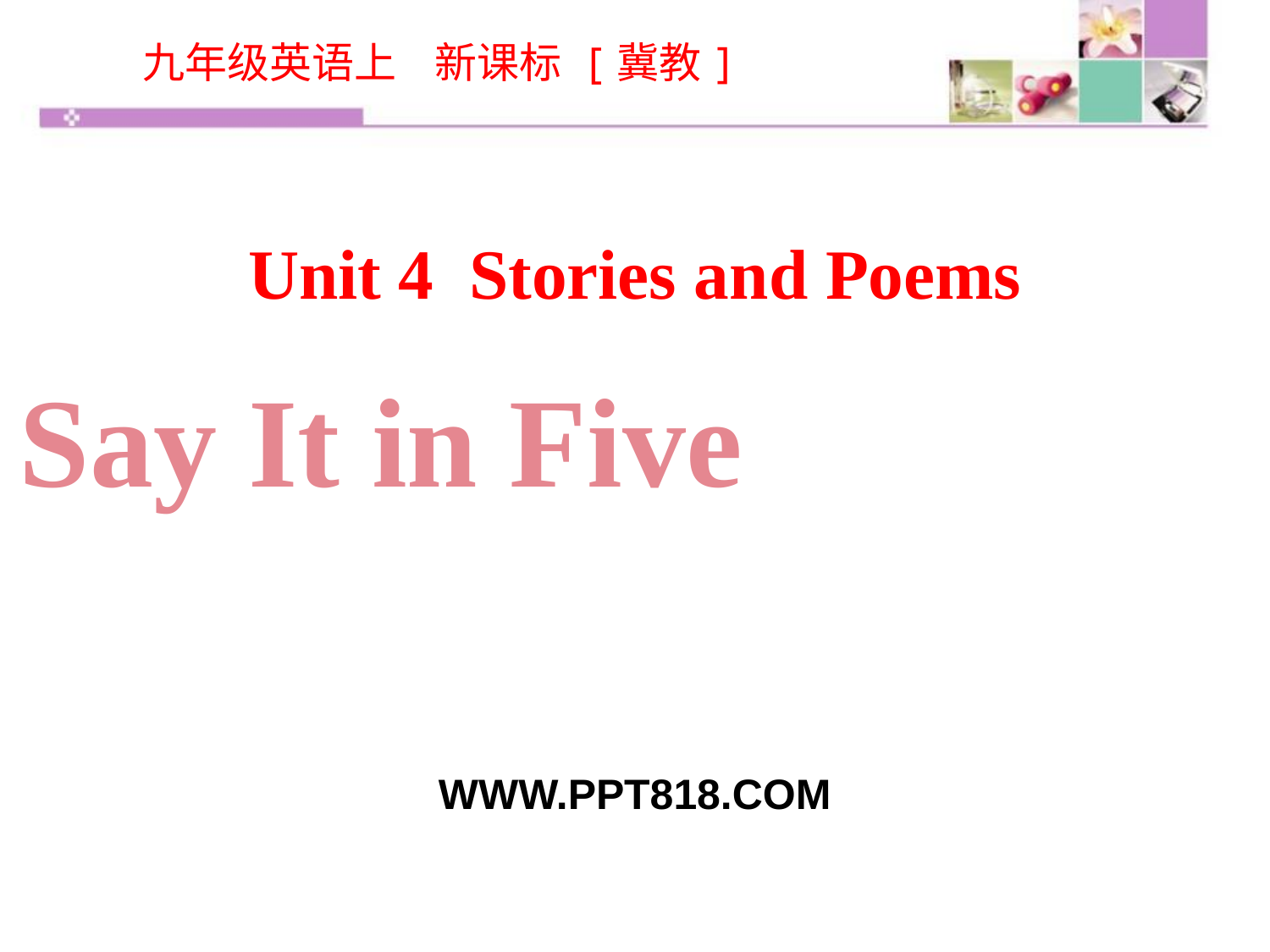

九年级英语上    新课标 [冀教]
Unit 4  Stories and Poems
Say It in Five
WWW.PPT818.COM